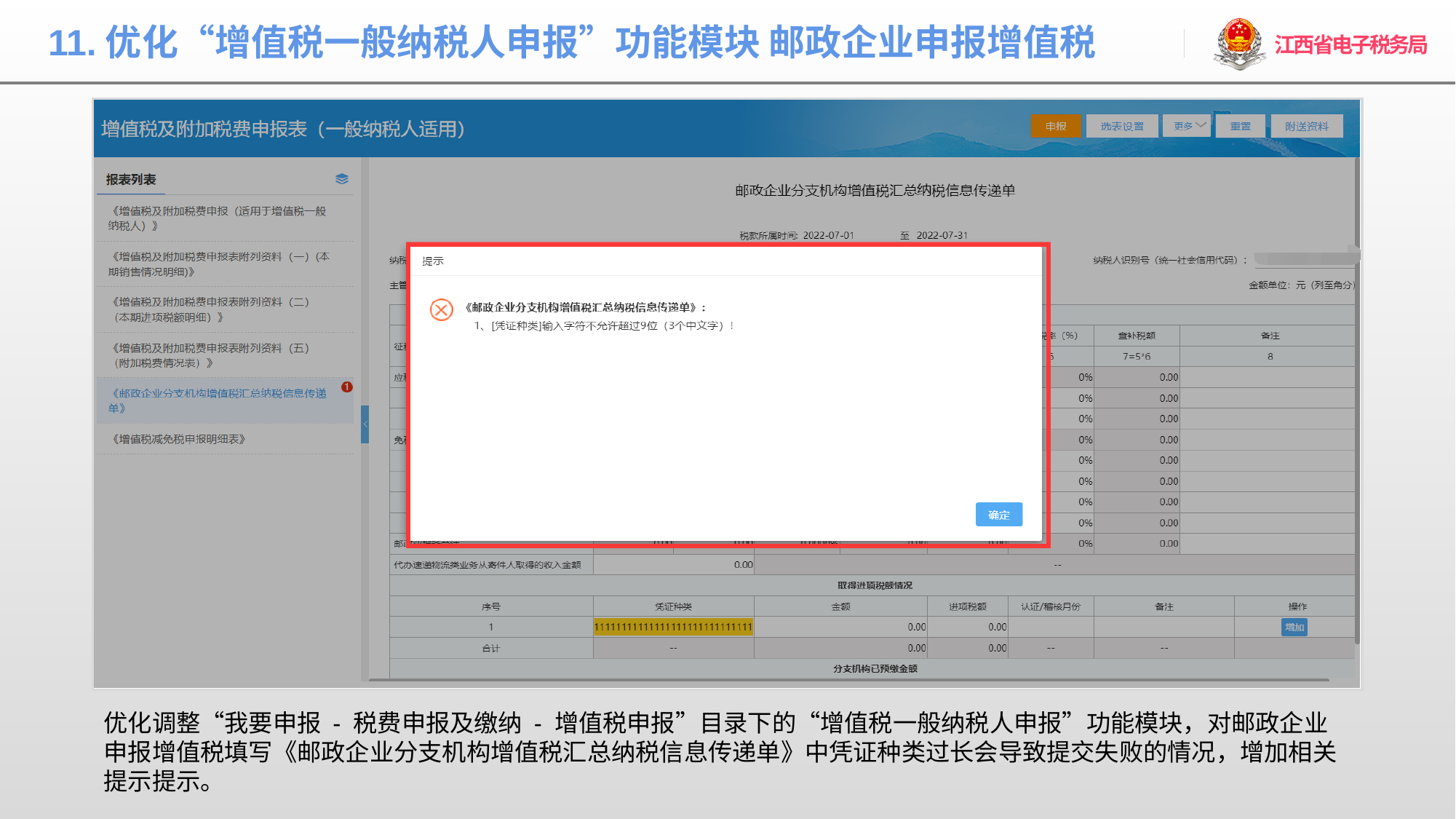

11.优化“增值税一般纳税人申报”功能模块 邮政企业申报增值税

优化调整“我要申报 - 税费申报及缴纳 - 增值税申报”目录下的“增值税一般纳税人申报”功能模块，对邮政企业申报增值税填写《邮政企业分支机构增值税汇总纳税信息传递单》中凭证种类过长会导致提交失败的情况，增加相关提示提示。